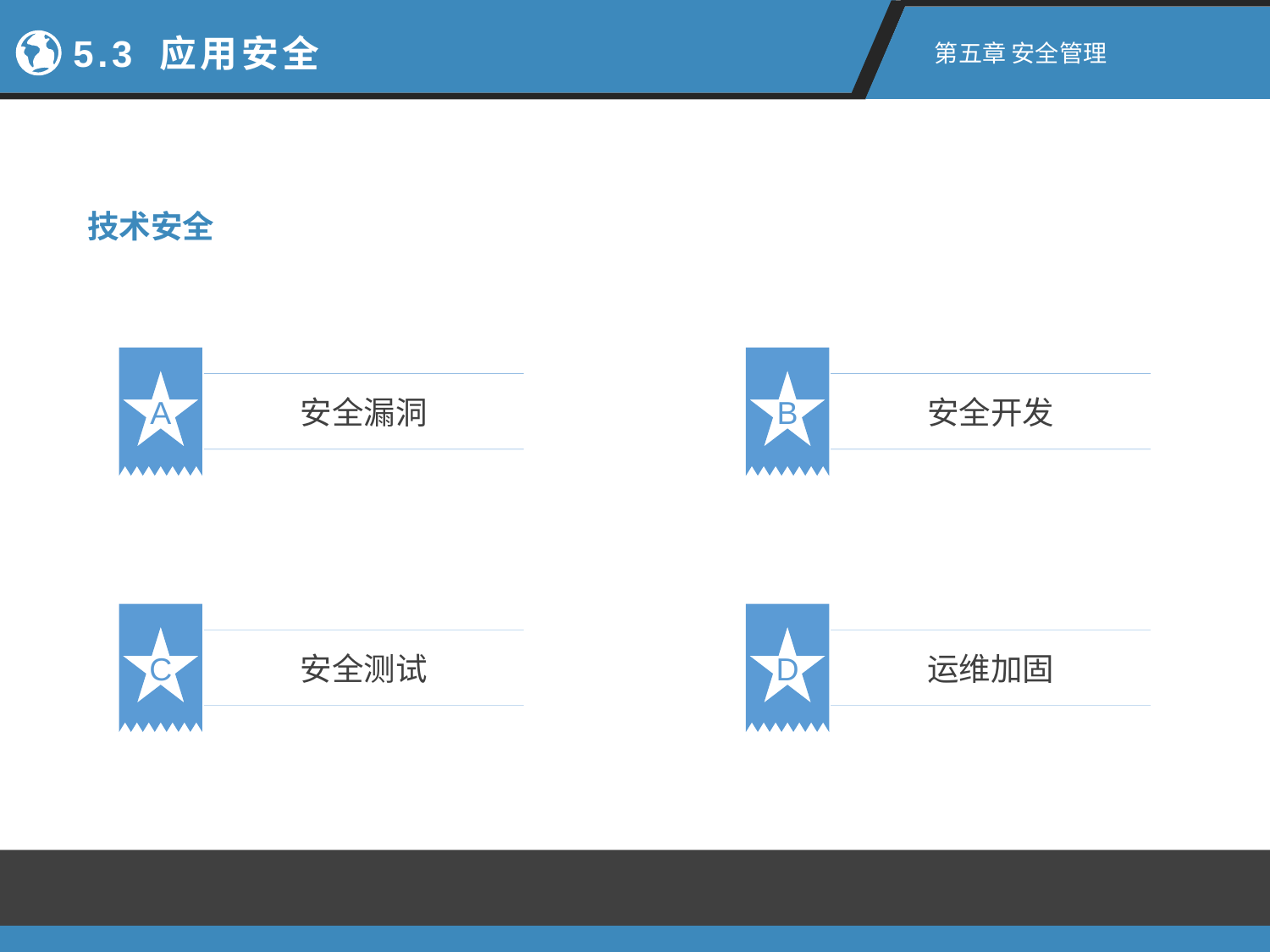

5.3 应用安全

第五章 安全管理
技术安全
A
安全漏洞
B
安全开发
C
安全测试
D
运维加固